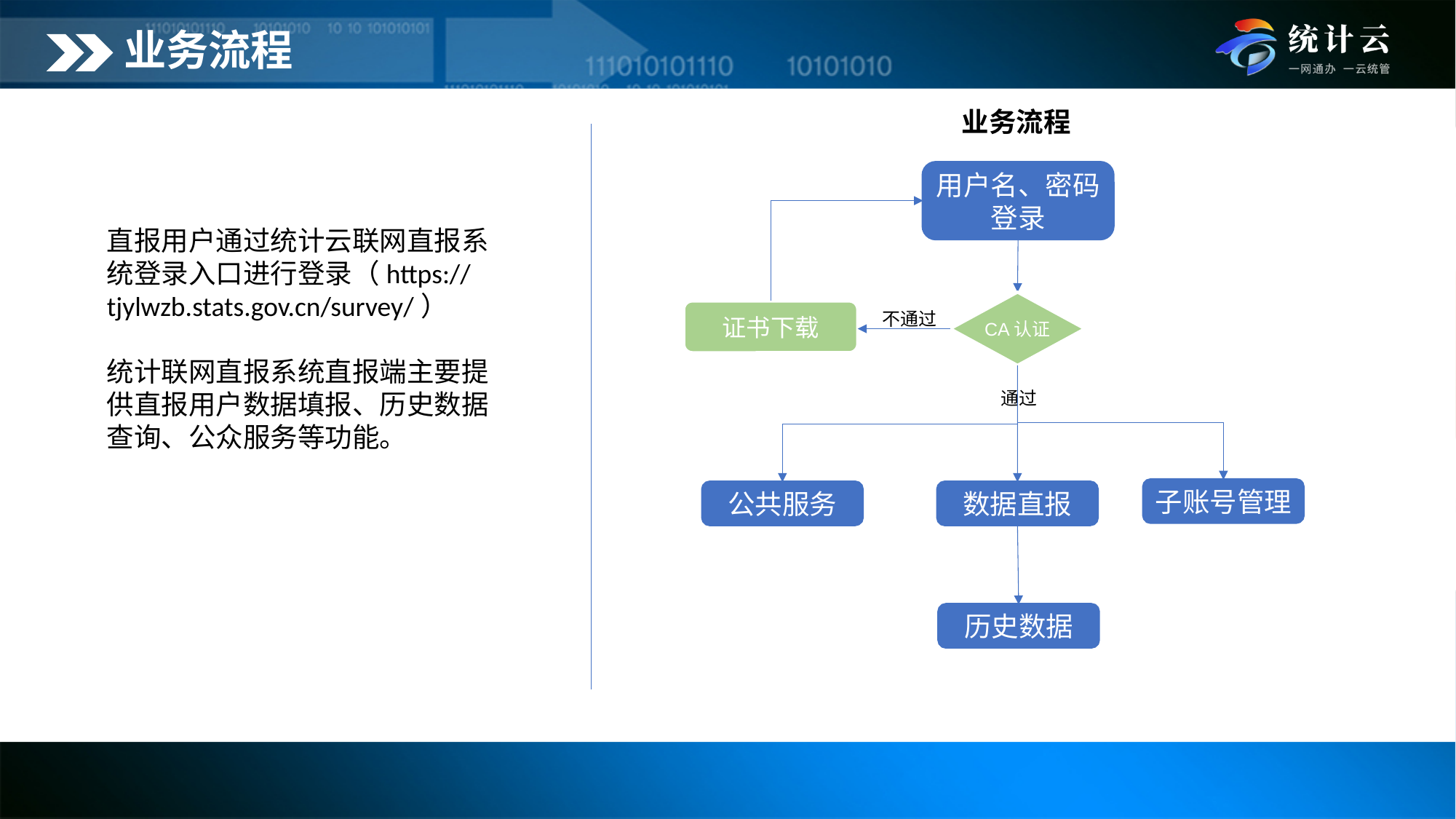

业务流程

业务流程
用户名、密码
登录
直报用户通过统计云联网直报系统登录入口进行登录（https://tjylwzb.stats.gov.cn/survey/）

统计联网直报系统直报端主要提供直报用户数据填报、历史数据查询、公众服务等功能。
CA认证
证书下载
不通过
通过
子账号管理
公共服务
数据直报
历史数据